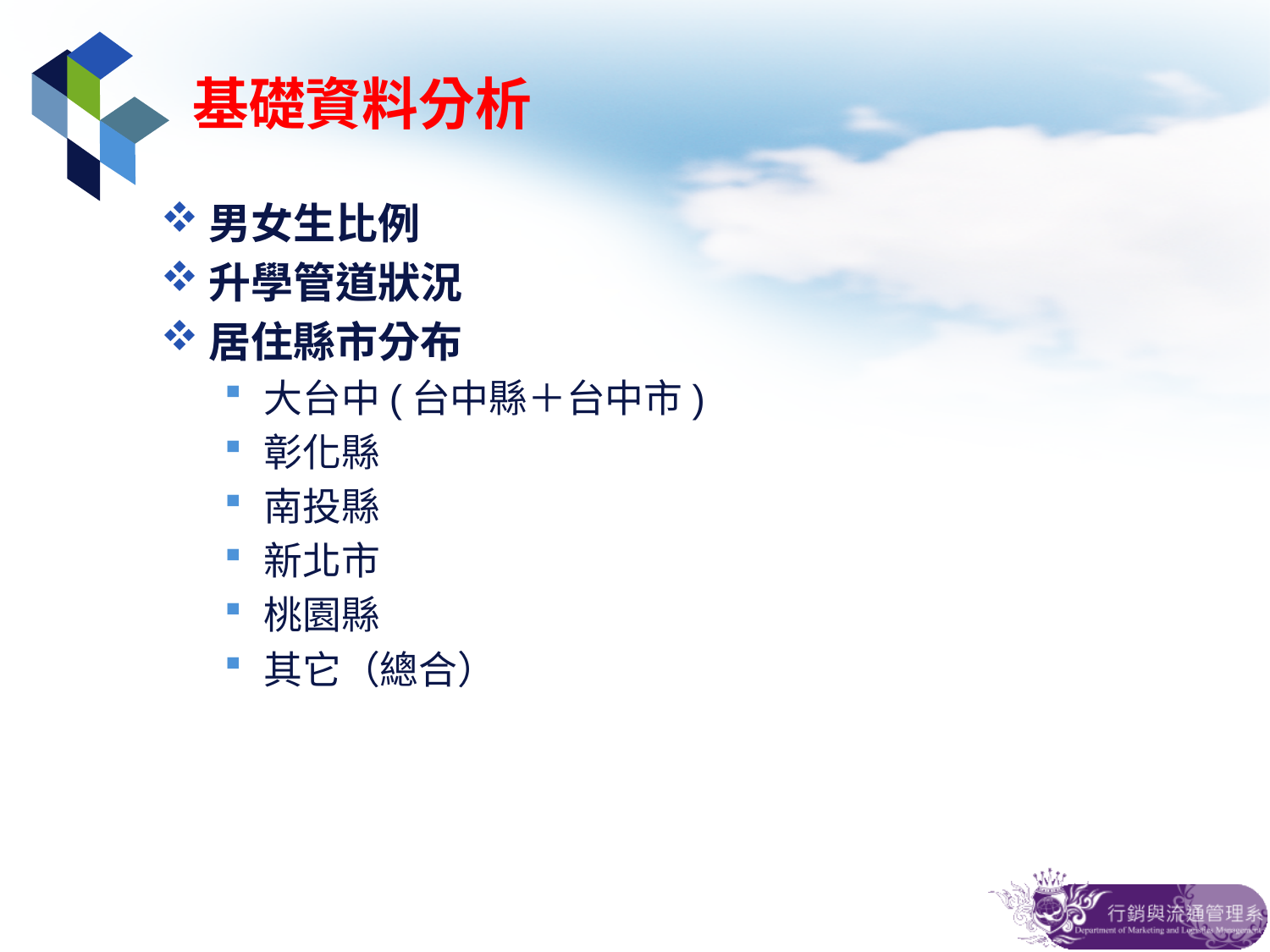

# 基礎資料分析
男女生比例
升學管道狀況
居住縣市分布
大台中(台中縣＋台中市)
彰化縣
南投縣
新北市
桃園縣
其它（總合）